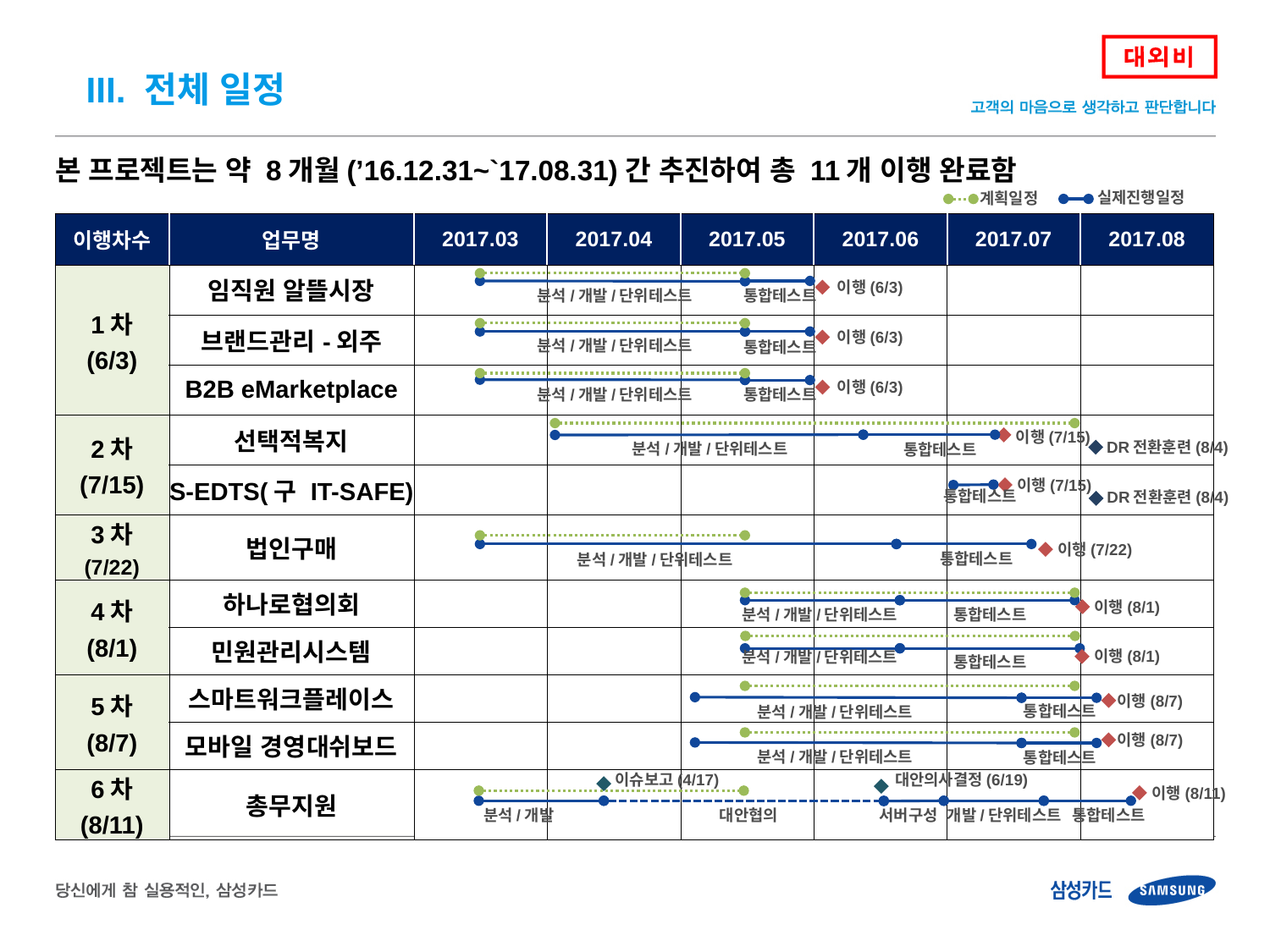

III. 전체 일정
본 프로젝트는 약 8개월(’16.12.31~`17.08.31)간 추진하여 총 11개 이행 완료함
실제진행일정
계획일정
| 이행차수 | 업무명 | 2017.03 | 2017.04 | 2017.05 | 2017.06 | 2017.07 | 2017.08 |
| --- | --- | --- | --- | --- | --- | --- | --- |
| 1차 (6/3) | 임직원 알뜰시장 |  |  |  |  |  |  |
|  | 브랜드관리-외주 |  |  |  |  |  |  |
|  | B2B eMarketplace |  |  |  |  |  |  |
| 2차 (7/15) | 선택적복지 |  |  |  |  |  |  |
|  | S-EDTS(구 IT-SAFE) |  |  |  |  |  |  |
| 3차 (7/22) | 법인구매 |  |  |  |  |  |  |
| 4차 (8/1) | 하나로협의회 |  |  |  |  |  |  |
|  | 민원관리시스템 |  |  |  |  |  |  |
| 5차 (8/7) | 스마트워크플레이스 |  |  |  |  |  |  |
|  | 모바일 경영대쉬보드 |  |  |  |  |  |  |
| 6차 (8/11) | 총무지원 |  |  |  |  |  |  |
이행(6/3)

분석/개발/단위테스트
통합테스트
이행(6/3)

분석/개발/단위테스트
통합테스트
이행(6/3)

분석/개발/단위테스트
통합테스트
이행(7/15)

DR전환훈련(8/4)
분석/개발/단위테스트
통합테스트

이행(7/15)

통합테스트
DR전환훈련(8/4)

이행(7/22)

통합테스트
분석/개발/단위테스트
이행(8/1)

분석/개발/단위테스트
통합테스트
이행(8/1)
분석/개발/단위테스트
통합테스트

이행(8/7)

통합테스트
분석/개발/단위테스트
이행(8/7)

분석/개발/단위테스트
통합테스트
이슈보고(4/17)
대안의사결정(6/19)

이행(8/11)

분석/개발
대안협의
개발/단위테스트
통합테스트
서버구성